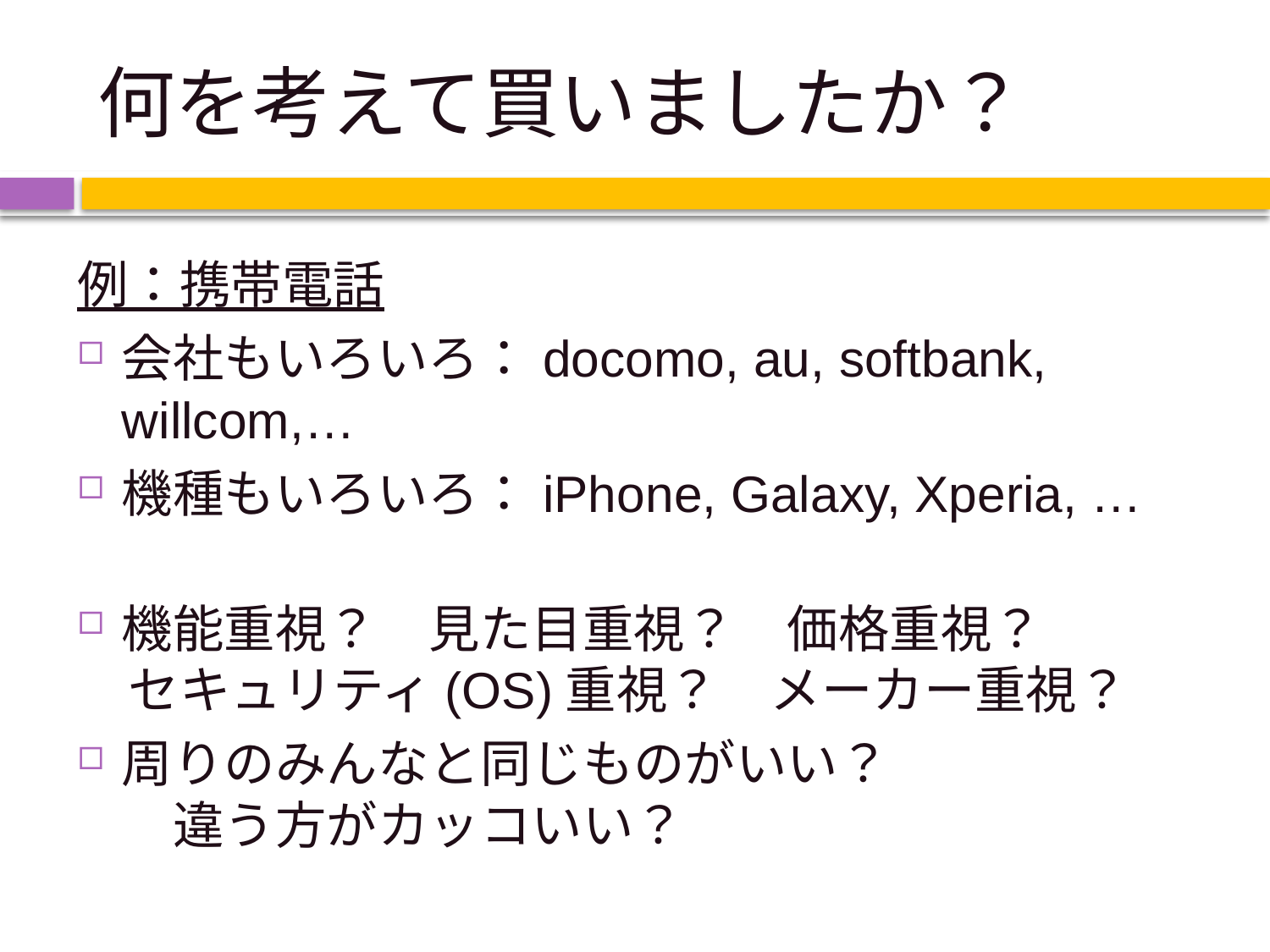

# 何を考えて買いましたか？
例：携帯電話
会社もいろいろ：docomo, au, softbank, willcom,…
機種もいろいろ：iPhone, Galaxy, Xperia, …

機能重視？　見た目重視？　価格重視？
　セキュリティ(OS)重視？　メーカー重視？
周りのみんなと同じものがいい？　　　　　　　違う方がカッコいい？